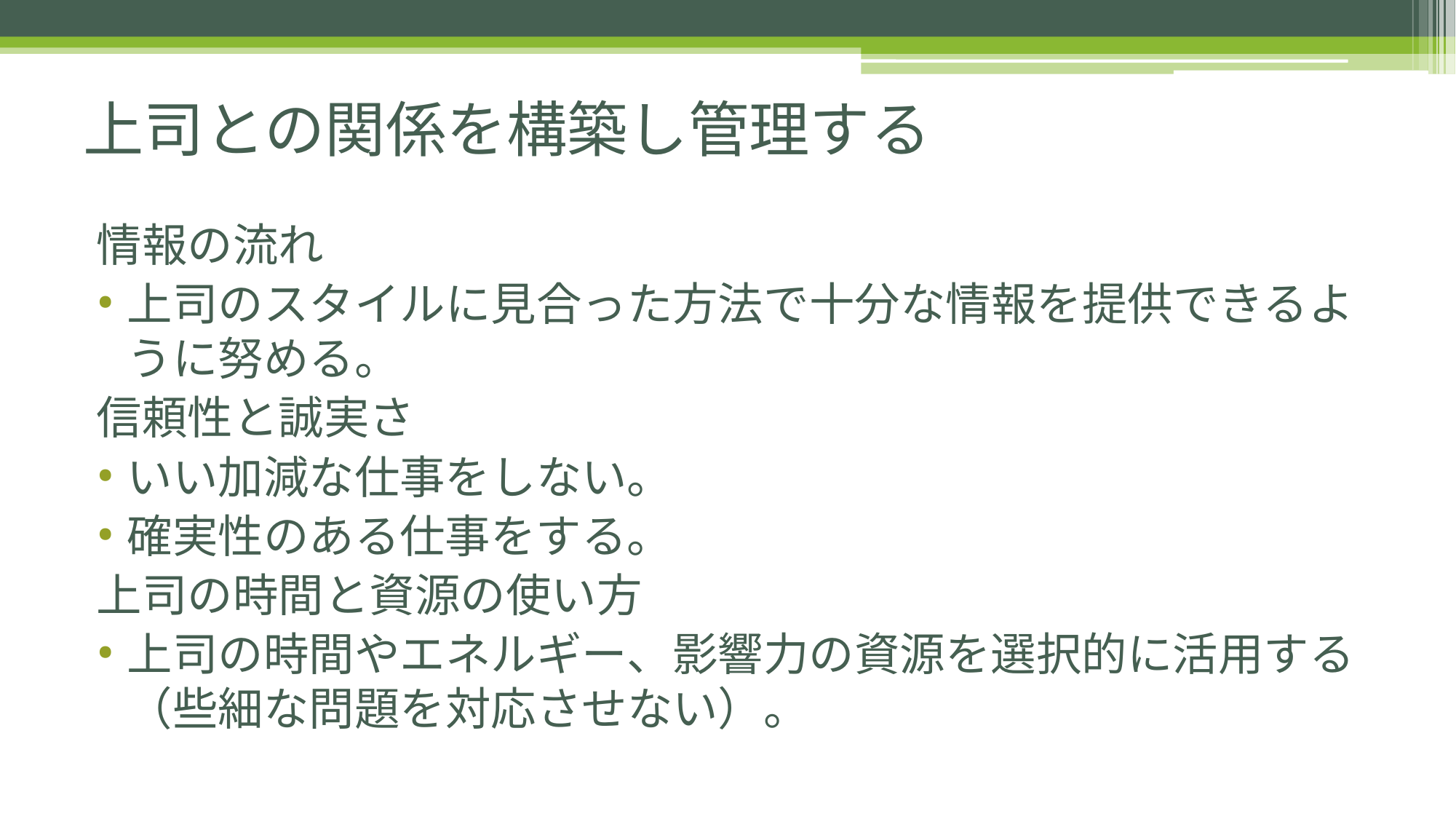

# 上司との関係を構築し管理する
情報の流れ
上司のスタイルに見合った方法で十分な情報を提供できるように努める。
信頼性と誠実さ
いい加減な仕事をしない。
確実性のある仕事をする。
上司の時間と資源の使い方
上司の時間やエネルギー、影響力の資源を選択的に活用する（些細な問題を対応させない）。